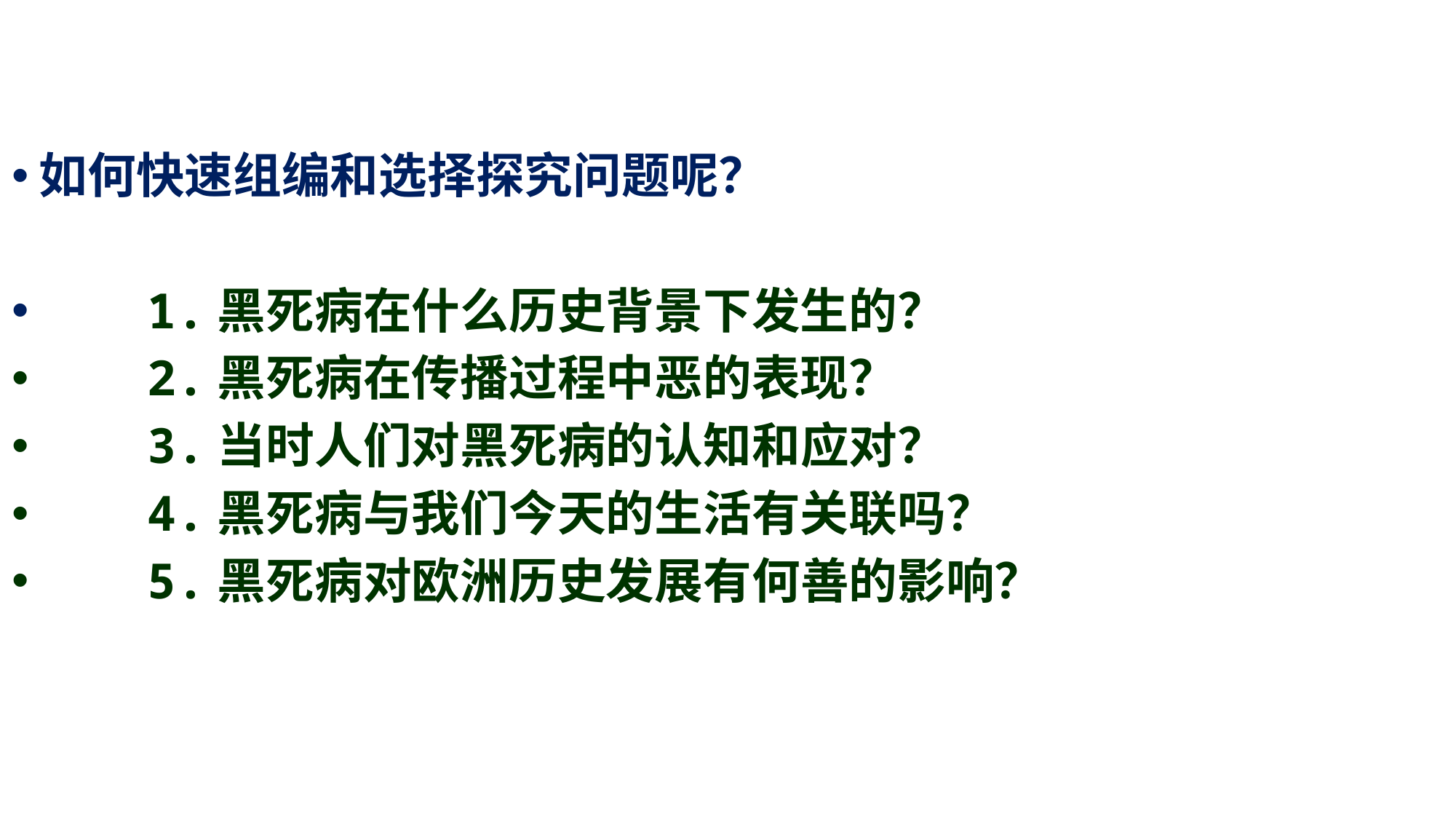

如何快速组编和选择探究问题呢？

　　1.黑死病在什么历史背景下发生的？
　　2.黑死病在传播过程中恶的表现？
　　3.当时人们对黑死病的认知和应对？
　　4.黑死病与我们今天的生活有关联吗？
　　5.黑死病对欧洲历史发展有何善的影响？
#